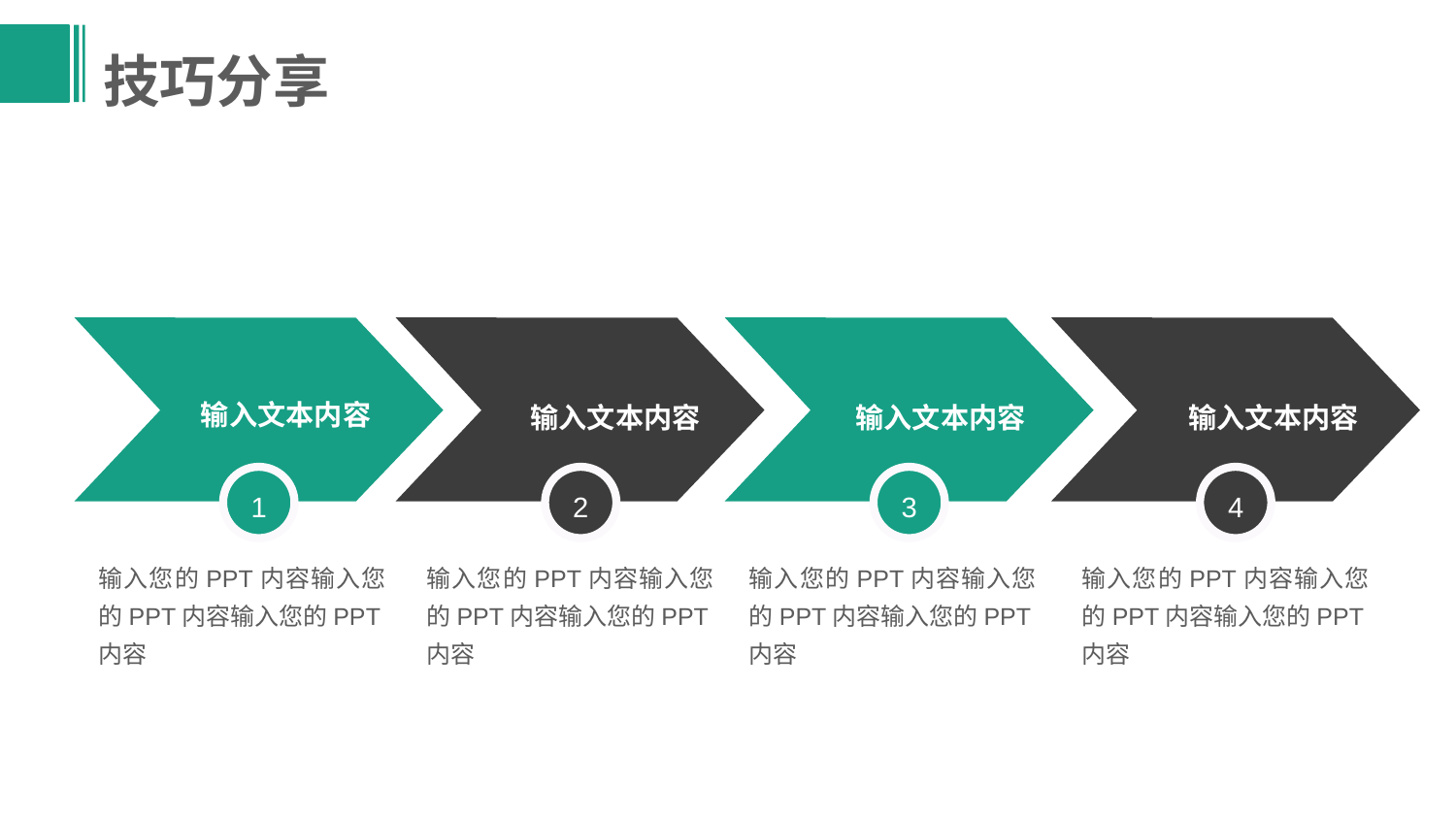

技巧分享

输入文本内容

输入文本内容

输入文本内容

输入文本内容

1

2

3

4
输入您的PPT内容输入您的PPT内容输入您的PPT内容
输入您的PPT内容输入您的PPT内容输入您的PPT内容
输入您的PPT内容输入您的PPT内容输入您的PPT内容
输入您的PPT内容输入您的PPT内容输入您的PPT内容